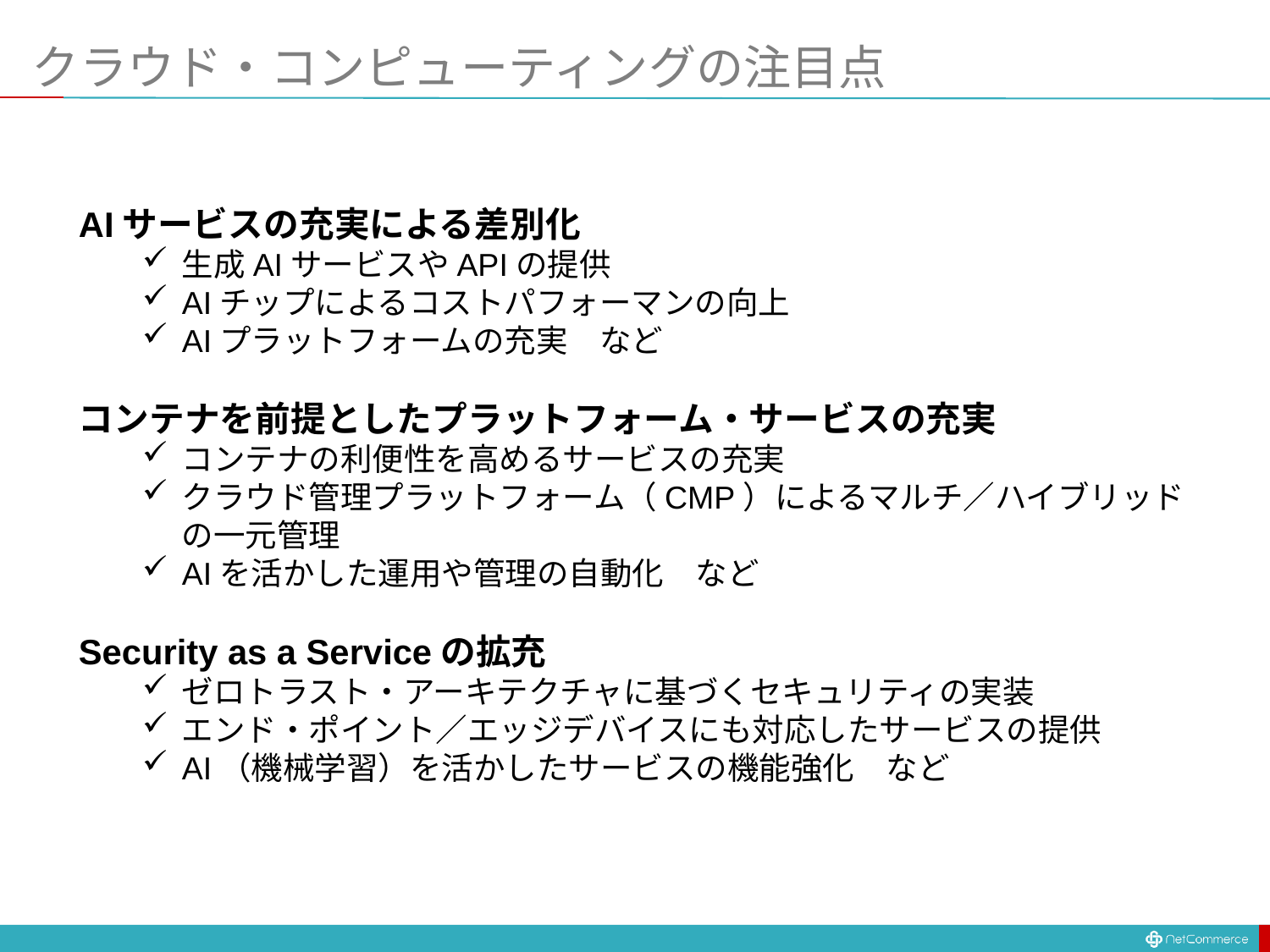

# クラウド・コンピューティングの注目点
AIサービスの充実による差別化
生成AIサービスやAPIの提供
AIチップによるコストパフォーマンの向上
AIプラットフォームの充実　など

コンテナを前提としたプラットフォーム・サービスの充実
コンテナの利便性を高めるサービスの充実
クラウド管理プラットフォーム（CMP）によるマルチ／ハイブリッドの一元管理
AIを活かした運用や管理の自動化　など

Security as a Serviceの拡充
ゼロトラスト・アーキテクチャに基づくセキュリティの実装
エンド・ポイント／エッジデバイスにも対応したサービスの提供
AI（機械学習）を活かしたサービスの機能強化　など